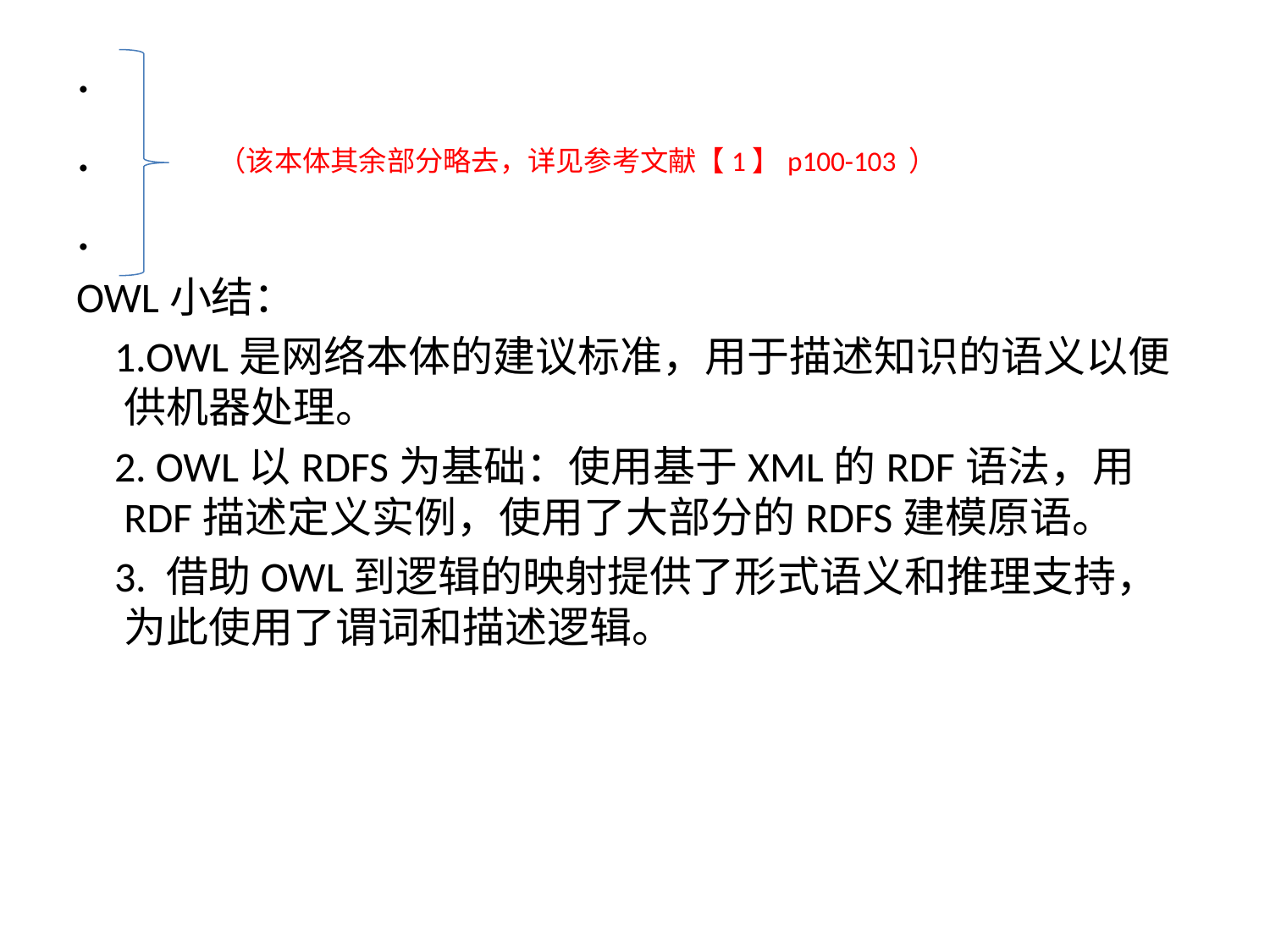

.
.         （该本体其余部分略去，详见参考文献【1】p100-103 ）
.
OWL小结：
    1.OWL是网络本体的建议标准，用于描述知识的语义以便供机器处理。
    2. OWL以RDFS为基础：使用基于XML的RDF语法，用RDF描述定义实例，使用了大部分的RDFS建模原语。
    3. 借助OWL到逻辑的映射提供了形式语义和推理支持，为此使用了谓词和描述逻辑。